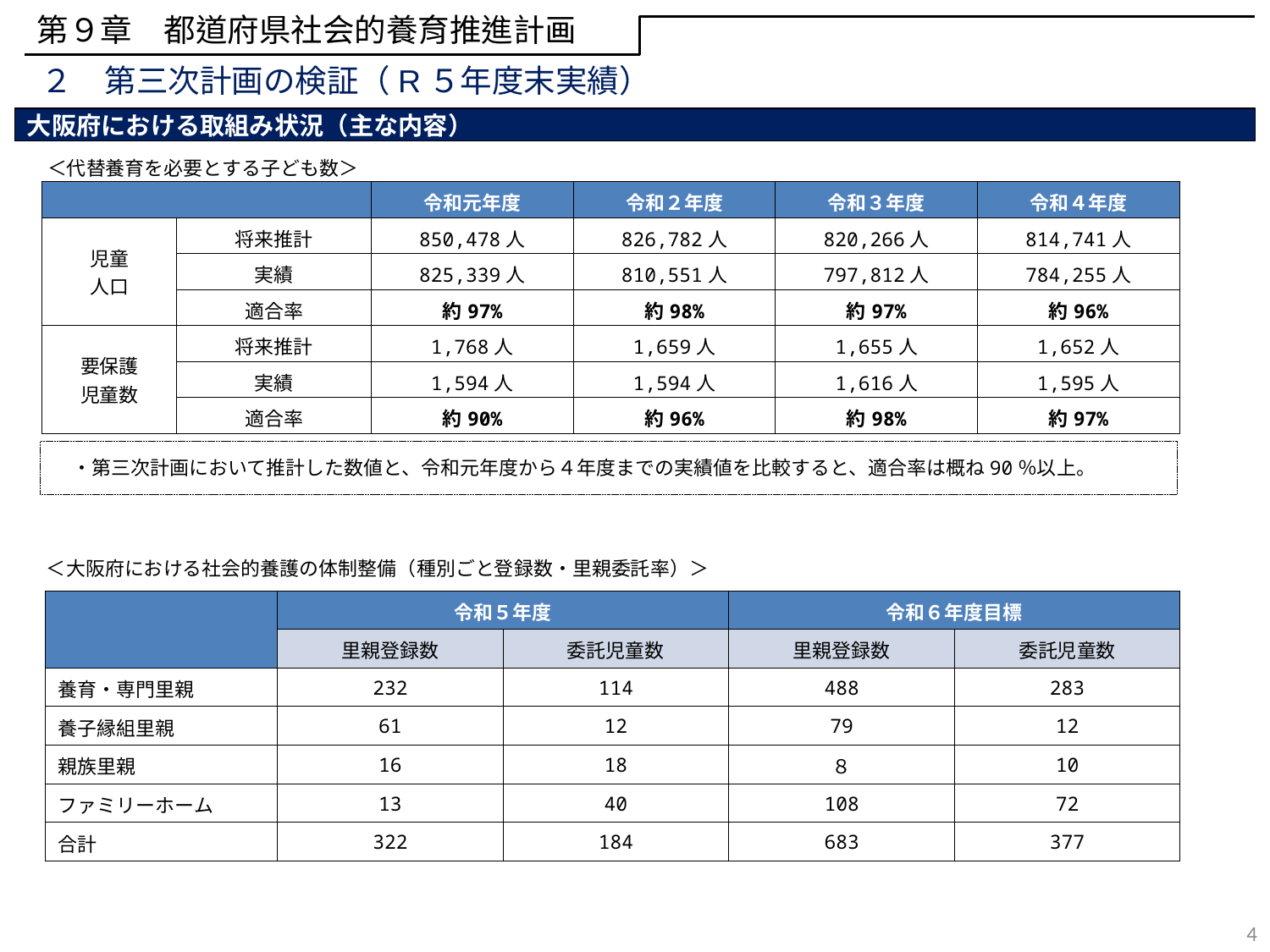

第９章　都道府県社会的養育推進計画
２　第三次計画の検証（R５年度末実績）
大阪府における取組み状況（主な内容）
　＜代替養育を必要とする子ども数＞
|  |  | 令和元年度 | 令和２年度 | 令和３年度 | 令和４年度 |
| --- | --- | --- | --- | --- | --- |
| 児童 人口 | 将来推計 | 850,478人 | 826,782人 | 820,266人 | 814,741人 |
|  | 実績 | 825,339人 | 810,551人 | 797,812人 | 784,255人 |
|  | 適合率 | 約97% | 約98% | 約97% | 約96% |
| 要保護 児童数 | 将来推計 | 1,768人 | 1,659人 | 1,655人 | 1,652人 |
|  | 実績 | 1,594人 | 1,594人 | 1,616人 | 1,595人 |
|  | 適合率 | 約90% | 約96% | 約98% | 約97% |
　・第三次計画において推計した数値と、令和元年度から４年度までの実績値を比較すると、適合率は概ね90％以上。
　＜大阪府における社会的養護の体制整備（種別ごと登録数・里親委託率）＞
|  | 令和５年度 |  | 令和６年度目標 |  |
| --- | --- | --- | --- | --- |
| 種別ごと登録数 | 里親登録数 | 委託児童数 | 里親登録数 | 委託児童数 |
| 養育・専門里親 | 232 | 114 | 488 | 283 |
| 養子縁組里親 | 61 | 12 | 79 | 12 |
| 親族里親 | 16 | 18 | ８ | 10 |
| ファミリーホーム | 13 | 40 | 108 | 72 |
| 合計 | 322 | 184 | 683 | 377 |
4